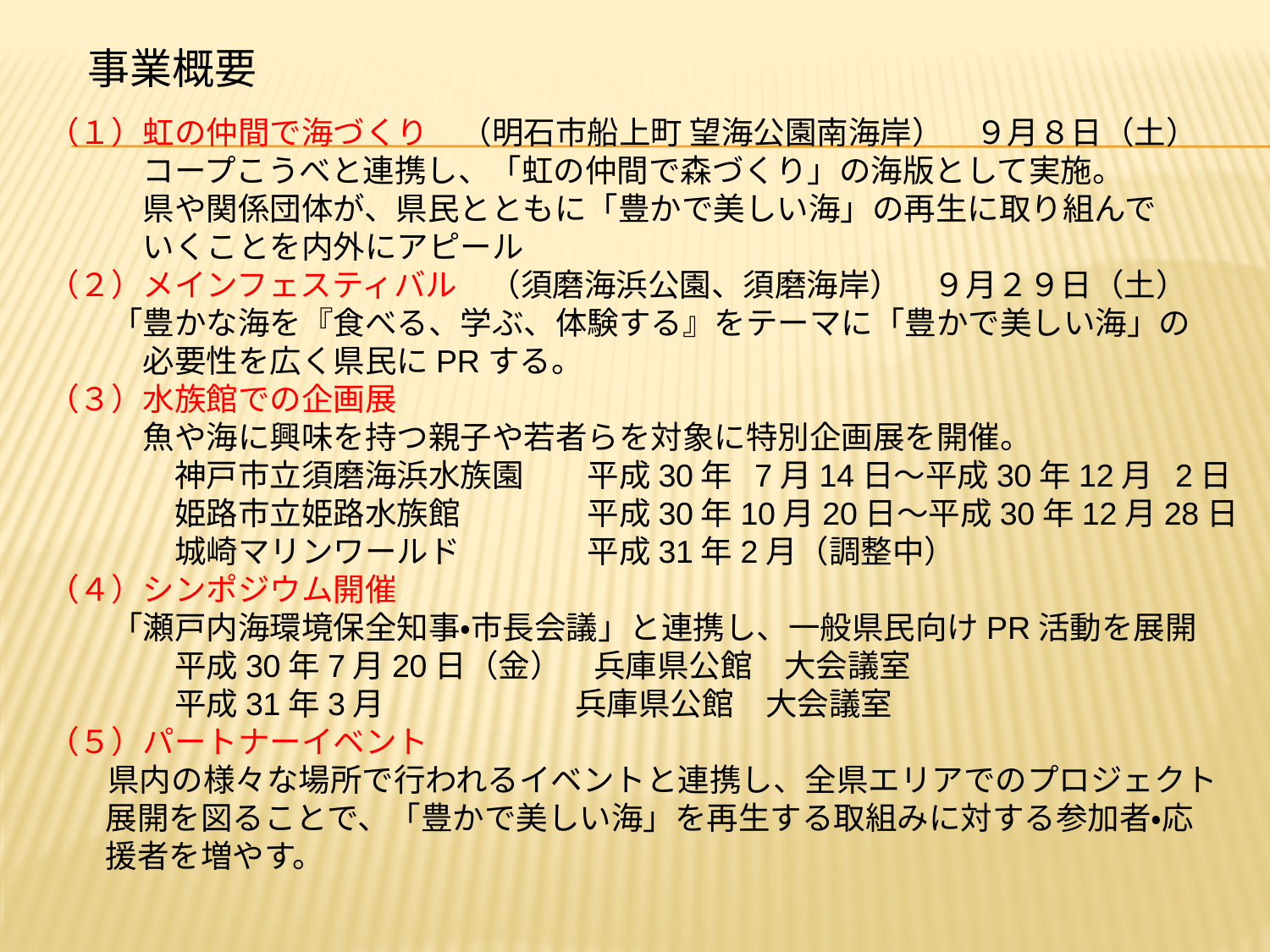

事業概要
（１）虹の仲間で海づくり　（明石市船上町 望海公園南海岸）　９月８日（土）
　　　コープこうべと連携し、「虹の仲間で森づくり」の海版として実施。
　　　県や関係団体が、県民とともに「豊かで美しい海」の再生に取り組んで
　　　いくことを内外にアピール
（２）メインフェスティバル　（須磨海浜公園、須磨海岸）　９月２９日（土）
　　「豊かな海を『食べる、学ぶ、体験する』をテーマに「豊かで美しい海」の
　　　必要性を広く県民にPRする。
（３）水族館での企画展
　　　魚や海に興味を持つ親子や若者らを対象に特別企画展を開催。
　　　　神戸市立須磨海浜水族園　　平成30年  7月14日～平成30年12月  2日
　　　　姫路市立姫路水族館　　　　平成30年10月20日～平成30年12月28日
　　　　城崎マリンワールド　　　　平成31年2月（調整中）
（４）シンポジウム開催
　　「瀬戸内海環境保全知事・市長会議」と連携し、一般県民向けPR活動を展開
　　　　平成30年7月20日（金）　兵庫県公館　大会議室
　　　　平成31年3月　　　　　　兵庫県公館　大会議室
（５）パートナーイベント
　    県内の様々な場所で行われるイベントと連携し、全県エリアでのプロジェクト
       展開を図ることで、「豊かで美しい海」を再生する取組みに対する参加者・応
       援者を増やす。